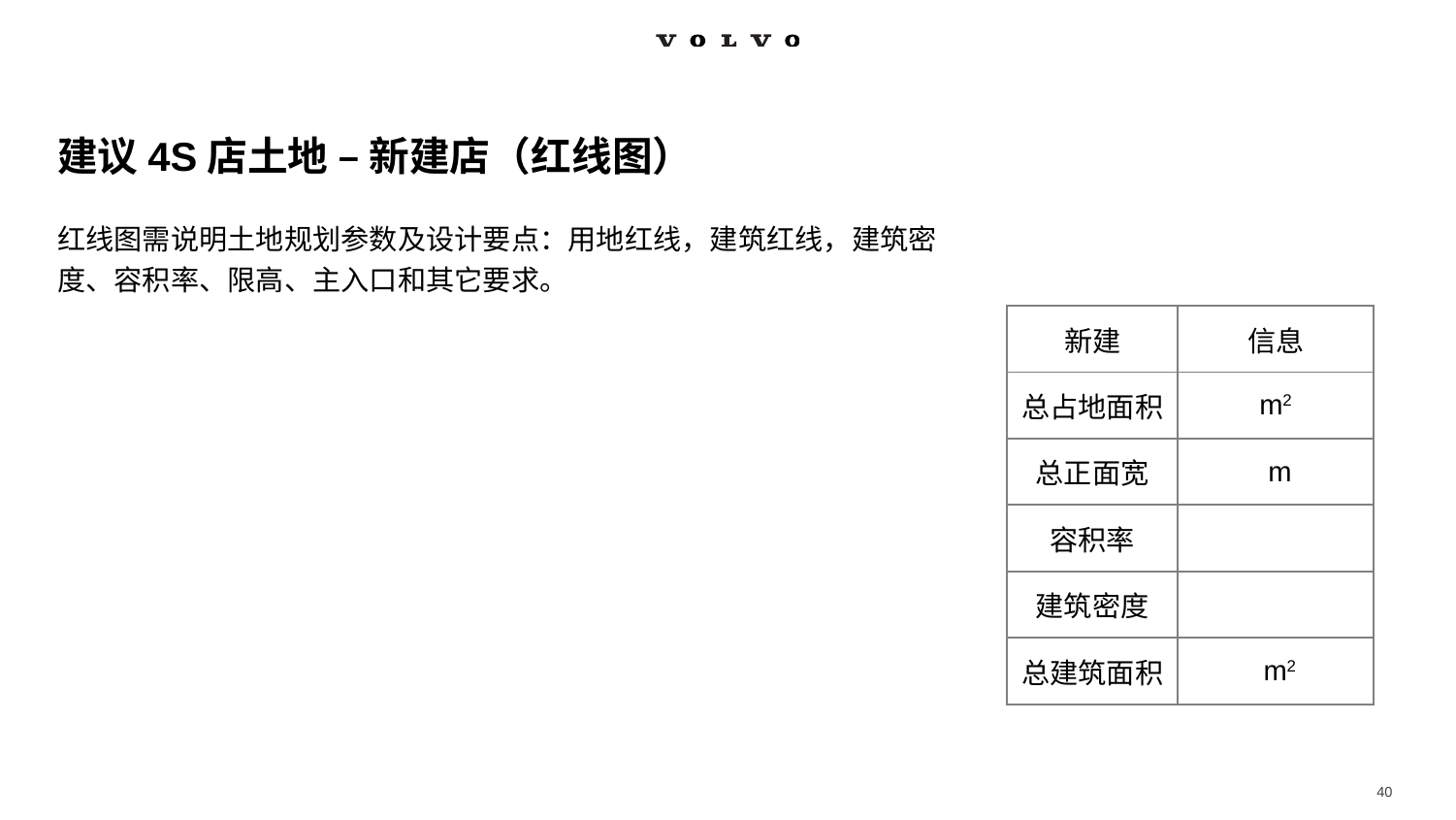

# 建议4S店土地 – 新建店（红线图）
红线图需说明土地规划参数及设计要点：用地红线，建筑红线，建筑密度、容积率、限高、主入口和其它要求。

| 新建 | 信息 |
| --- | --- |
| 总占地面积 | m2 |
| 总正面宽 | m |
| 容积率 |  |
| 建筑密度 |  |
| 总建筑面积 | m2 |
40